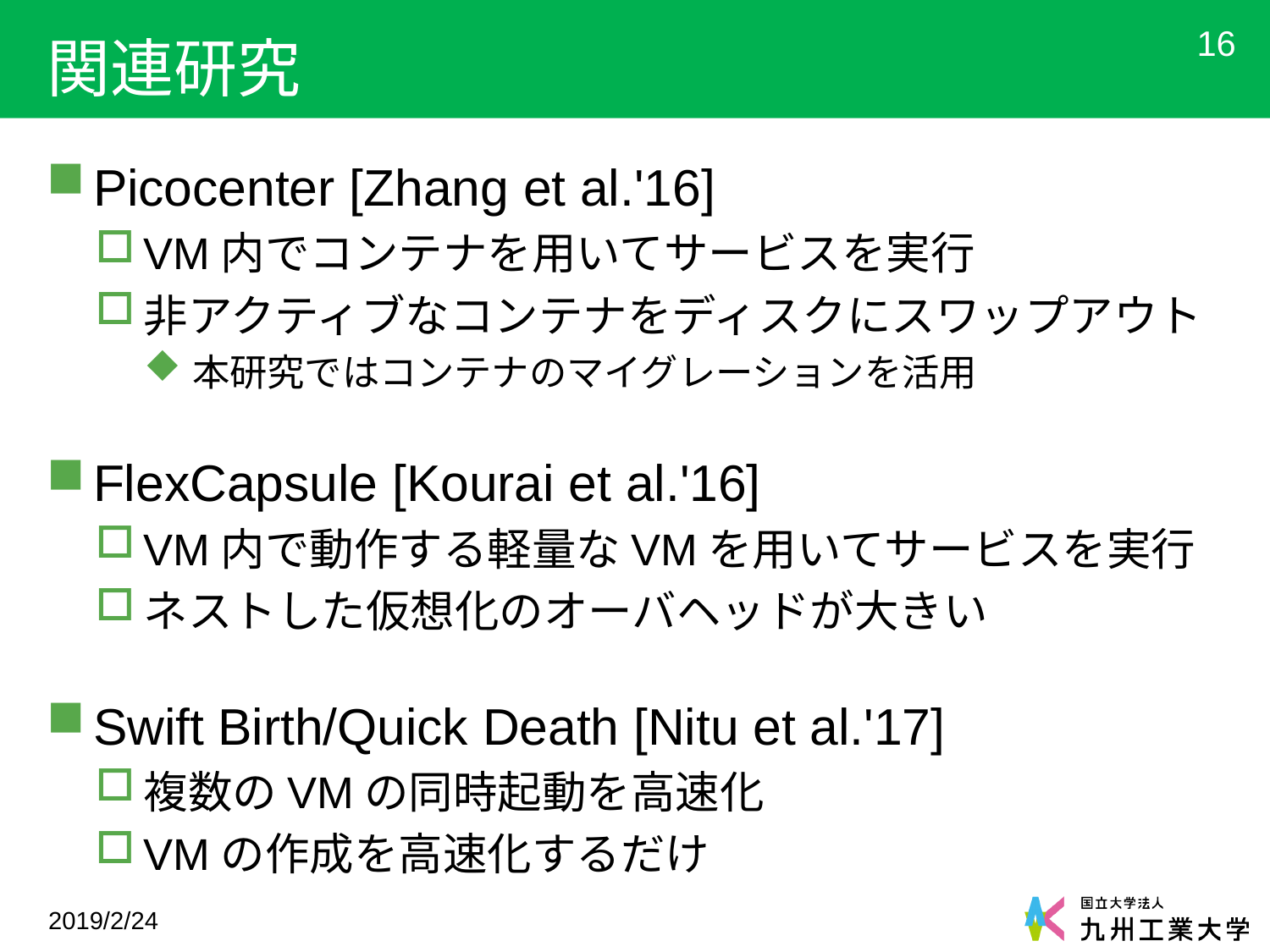

# 関連研究
16
Picocenter [Zhang et al.'16]
VM内でコンテナを用いてサービスを実行
非アクティブなコンテナをディスクにスワップアウト
本研究ではコンテナのマイグレーションを活用

FlexCapsule [Kourai et al.'16]
VM内で動作する軽量なVMを用いてサービスを実行
ネストした仮想化のオーバヘッドが大きい

Swift Birth/Quick Death [Nitu et al.'17]
複数のVMの同時起動を高速化
VMの作成を高速化するだけ
2019/2/24